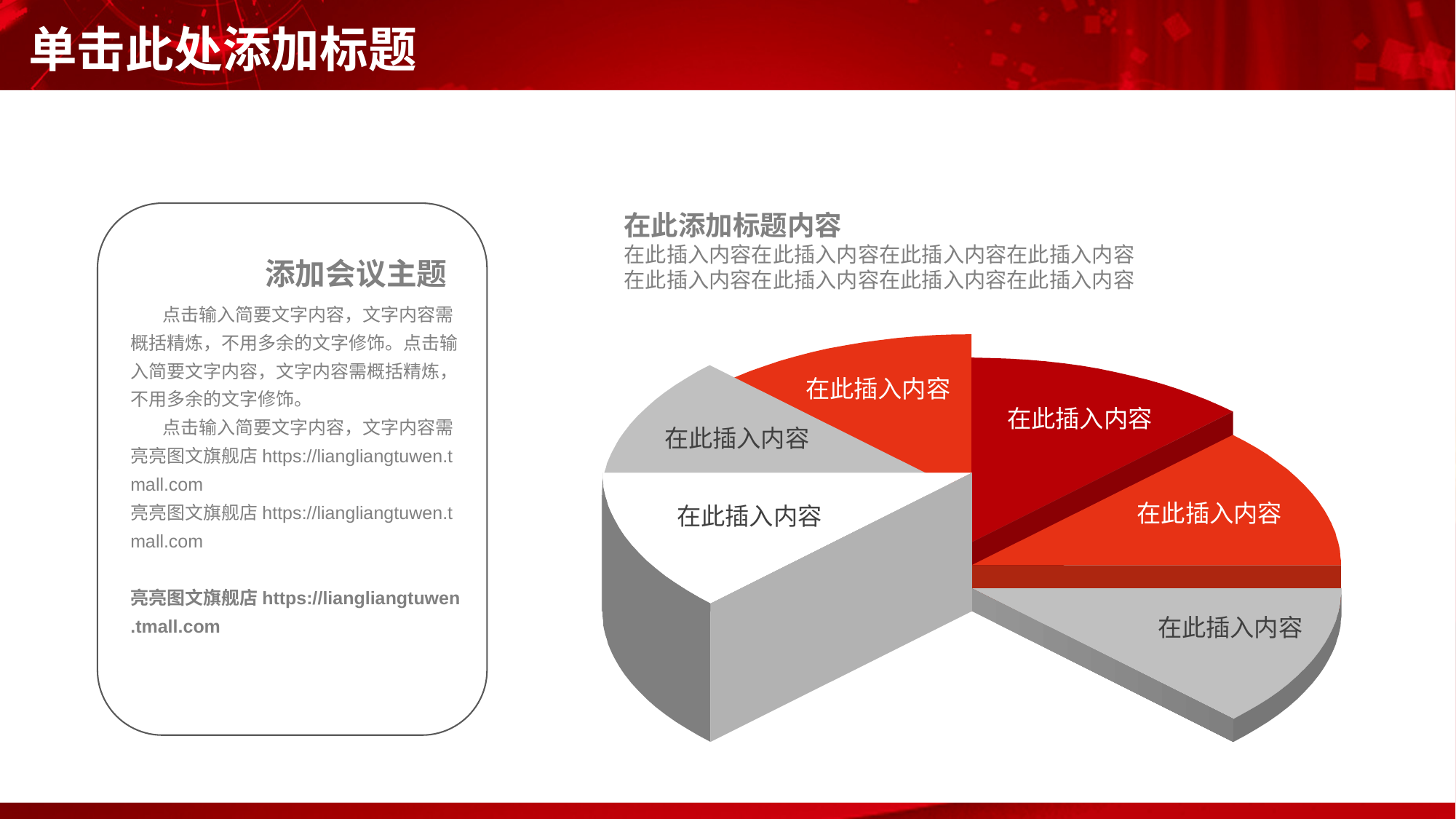

# 单击此处添加标题

在此添加标题内容
在此插入内容在此插入内容在此插入内容在此插入内容
在此插入内容在此插入内容在此插入内容在此插入内容
添加会议主题
       点击输入简要文字内容，文字内容需概括精炼，不用多余的文字修饰。点击输入简要文字内容，文字内容需概括精炼，不用多余的文字修饰。
       点击输入简要文字内容，文字内容需亮亮图文旗舰店https://liangliangtuwen.tmall.com 亮亮图文旗舰店https://liangliangtuwen.tmall.com
 亮亮图文旗舰店https://liangliangtuwen.tmall.com

在此插入内容
在此插入内容
在此插入内容

在此插入内容
在此插入内容

在此插入内容